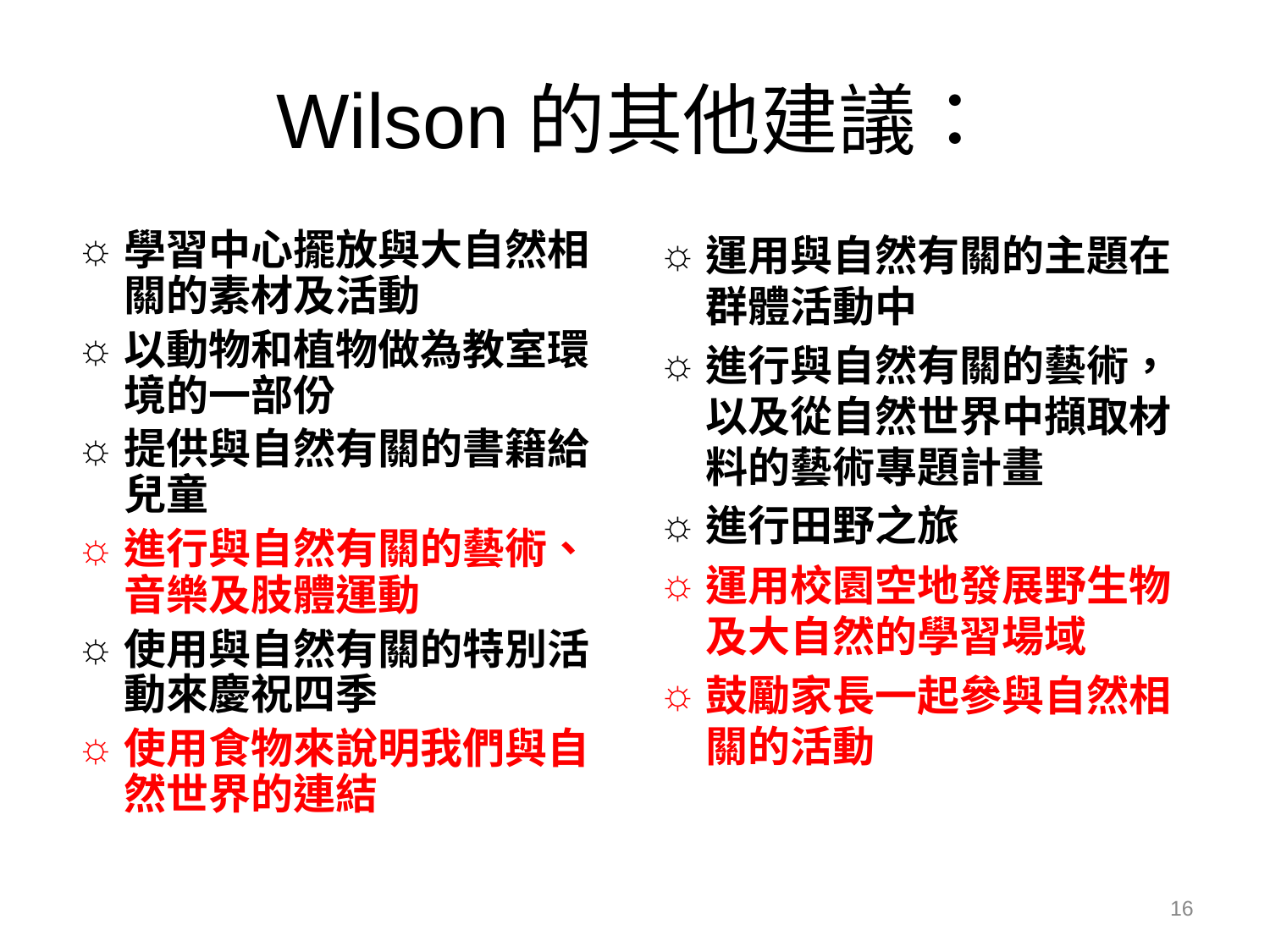

# Wilson的其他建議：
學習中心擺放與大自然相關的素材及活動
以動物和植物做為教室環境的一部份
提供與自然有關的書籍給兒童
進行與自然有關的藝術、音樂及肢體運動
使用與自然有關的特別活動來慶祝四季
使用食物來說明我們與自然世界的連結
運用與自然有關的主題在群體活動中
進行與自然有關的藝術，以及從自然世界中擷取材料的藝術專題計畫
進行田野之旅
運用校園空地發展野生物及大自然的學習場域
鼓勵家長一起參與自然相關的活動
2012/8/25
16